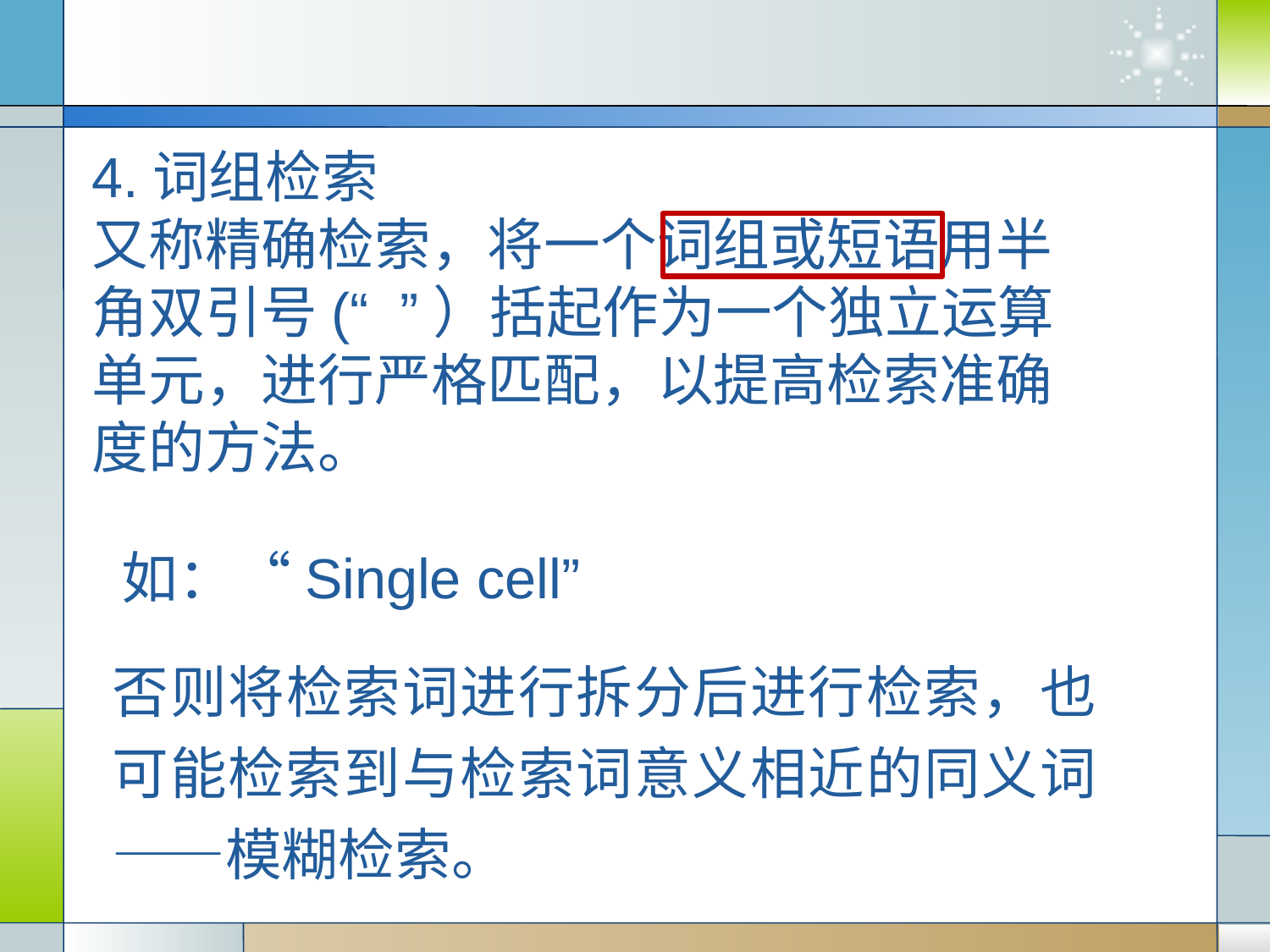

4.词组检索
又称精确检索，将一个词组或短语用半角双引号(“  ”）括起作为一个独立运算单元，进行严格匹配，以提高检索准确度的方法。

如：“Single cell”
否则将检索词进行拆分后进行检索，也可能检索到与检索词意义相近的同义词——模糊检索。